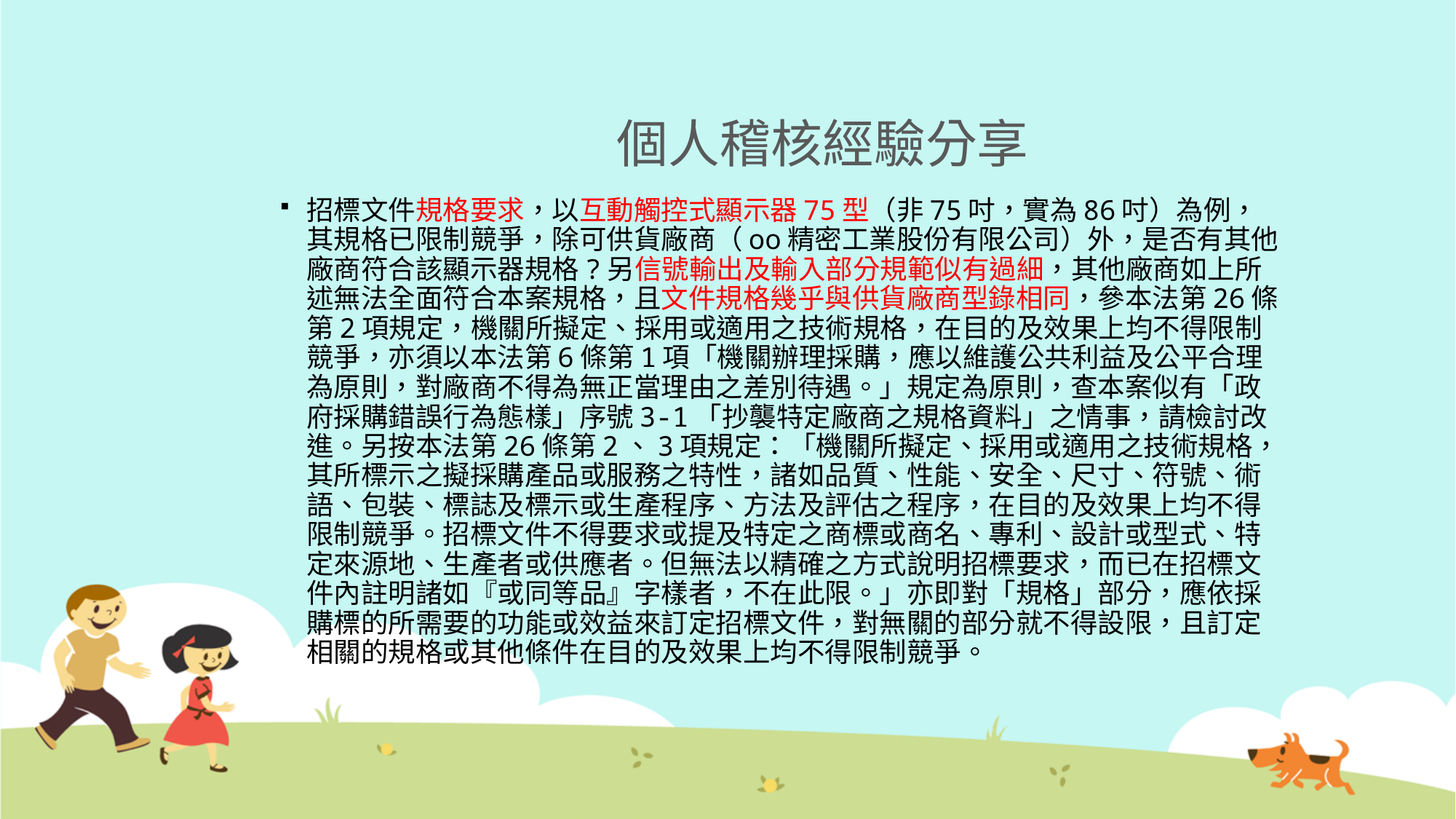

# 個人稽核經驗分享
招標文件規格要求，以互動觸控式顯示器75型（非75吋，實為86吋）為例，其規格已限制競爭，除可供貨廠商（oo精密工業股份有限公司）外，是否有其他廠商符合該顯示器規格?另信號輸出及輸入部分規範似有過細，其他廠商如上所述無法全面符合本案規格，且文件規格幾乎與供貨廠商型錄相同，參本法第26條第2項規定，機關所擬定、採用或適用之技術規格，在目的及效果上均不得限制競爭，亦須以本法第6條第1項「機關辦理採購，應以維護公共利益及公平合理為原則，對廠商不得為無正當理由之差別待遇。」規定為原則，查本案似有「政府採購錯誤行為態樣」序號3-1「抄襲特定廠商之規格資料」之情事，請檢討改進。另按本法第26條第2、3項規定：「機關所擬定、採用或適用之技術規格，其所標示之擬採購產品或服務之特性，諸如品質、性能、安全、尺寸、符號、術語、包裝、標誌及標示或生產程序、方法及評估之程序，在目的及效果上均不得限制競爭。招標文件不得要求或提及特定之商標或商名、專利、設計或型式、特定來源地、生產者或供應者。但無法以精確之方式說明招標要求，而已在招標文件內註明諸如『或同等品』字樣者，不在此限。」亦即對「規格」部分，應依採購標的所需要的功能或效益來訂定招標文件，對無關的部分就不得設限，且訂定相關的規格或其他條件在目的及效果上均不得限制競爭。